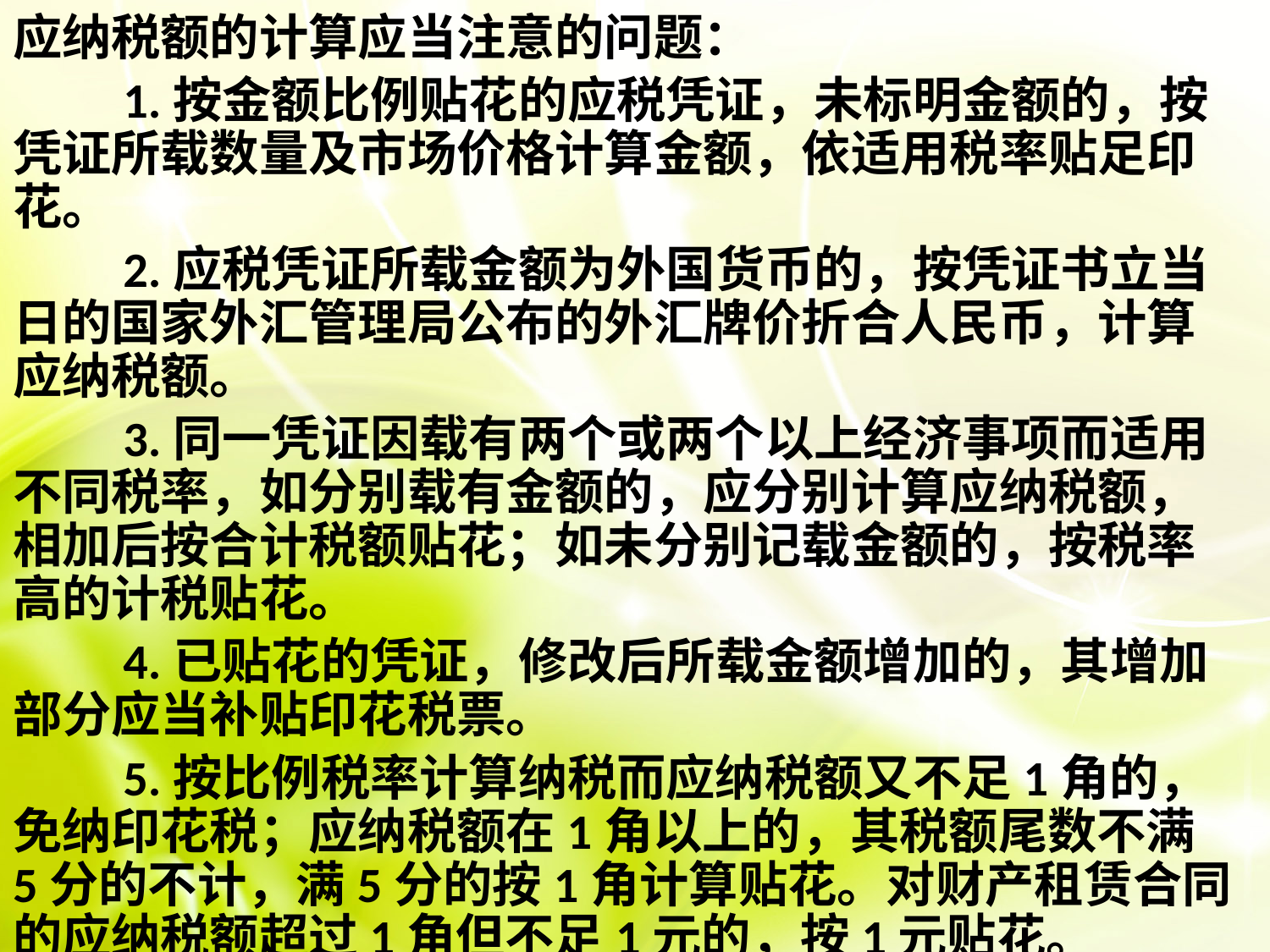

应纳税额的计算应当注意的问题：
　　1.按金额比例贴花的应税凭证，未标明金额的，按凭证所载数量及市场价格计算金额，依适用税率贴足印花。
　　2.应税凭证所载金额为外国货币的，按凭证书立当日的国家外汇管理局公布的外汇牌价折合人民币，计算应纳税额。
　　3.同一凭证因载有两个或两个以上经济事项而适用不同税率，如分别载有金额的，应分别计算应纳税额，相加后按合计税额贴花；如未分别记载金额的，按税率高的计税贴花。
　　4.已贴花的凭证，修改后所载金额增加的，其增加部分应当补贴印花税票。
　　5.按比例税率计算纳税而应纳税额又不足1角的，免纳印花税；应纳税额在1角以上的，其税额尾数不满5分的不计，满5分的按1角计算贴花。对财产租赁合同的应纳税额超过1角但不足1元的，按1元贴花。